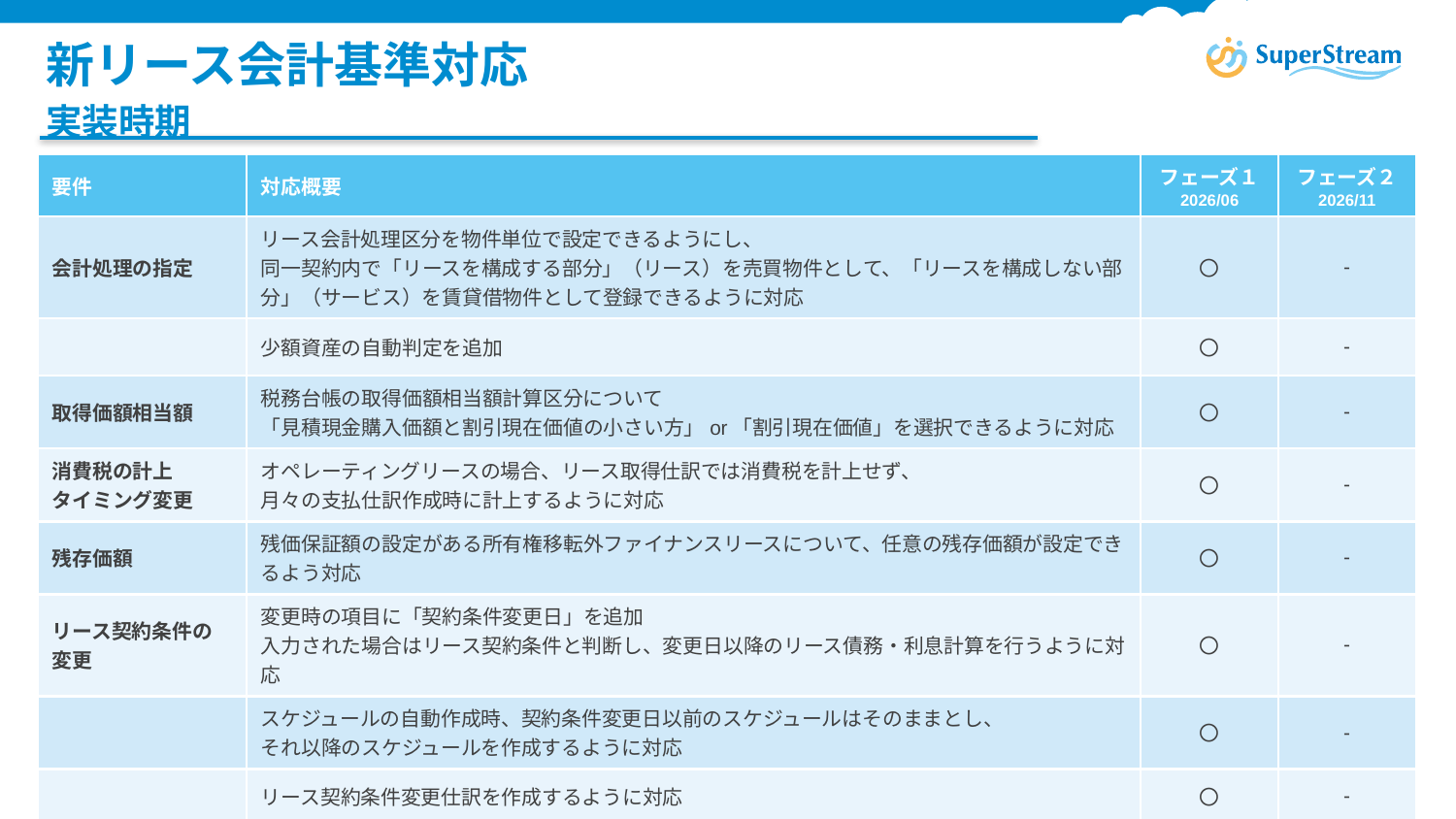

# 新リース会計基準対応
実装時期
| 要件 | 対応概要 | フェーズ１ 2026/06 | フェーズ２ 2026/11 |
| --- | --- | --- | --- |
| 会計処理の指定 | リース会計処理区分を物件単位で設定できるようにし、 同一契約内で「リースを構成する部分」（リース）を売買物件として、「リースを構成しない部分」（サービス）を賃貸借物件として登録できるように対応 | 〇 | - |
|  | 少額資産の自動判定を追加 | 〇 | - |
| 取得価額相当額 | 税務台帳の取得価額相当額計算区分について 「見積現金購入価額と割引現在価値の小さい方」or「割引現在価値」を選択できるように対応 | 〇 | - |
| 消費税の計上 タイミング変更 | オペレーティングリースの場合、リース取得仕訳では消費税を計上せず、 月々の支払仕訳作成時に計上するように対応 | 〇 | - |
| 残存価額 | 残価保証額の設定がある所有権移転外ファイナンスリースについて、任意の残存価額が設定できるよう対応 | 〇 | - |
| リース契約条件の 変更 | 変更時の項目に「契約条件変更日」を追加 入力された場合はリース契約条件と判断し、変更日以降のリース債務・利息計算を行うように対応 | 〇 | - |
|  | スケジュールの自動作成時、契約条件変更日以前のスケジュールはそのままとし、 それ以降のスケジュールを作成するように対応 | 〇 | - |
|  | リース契約条件変更仕訳を作成するように対応 | 〇 | - |
©Canon IT Solutions Inc.  All rights reserved.
22